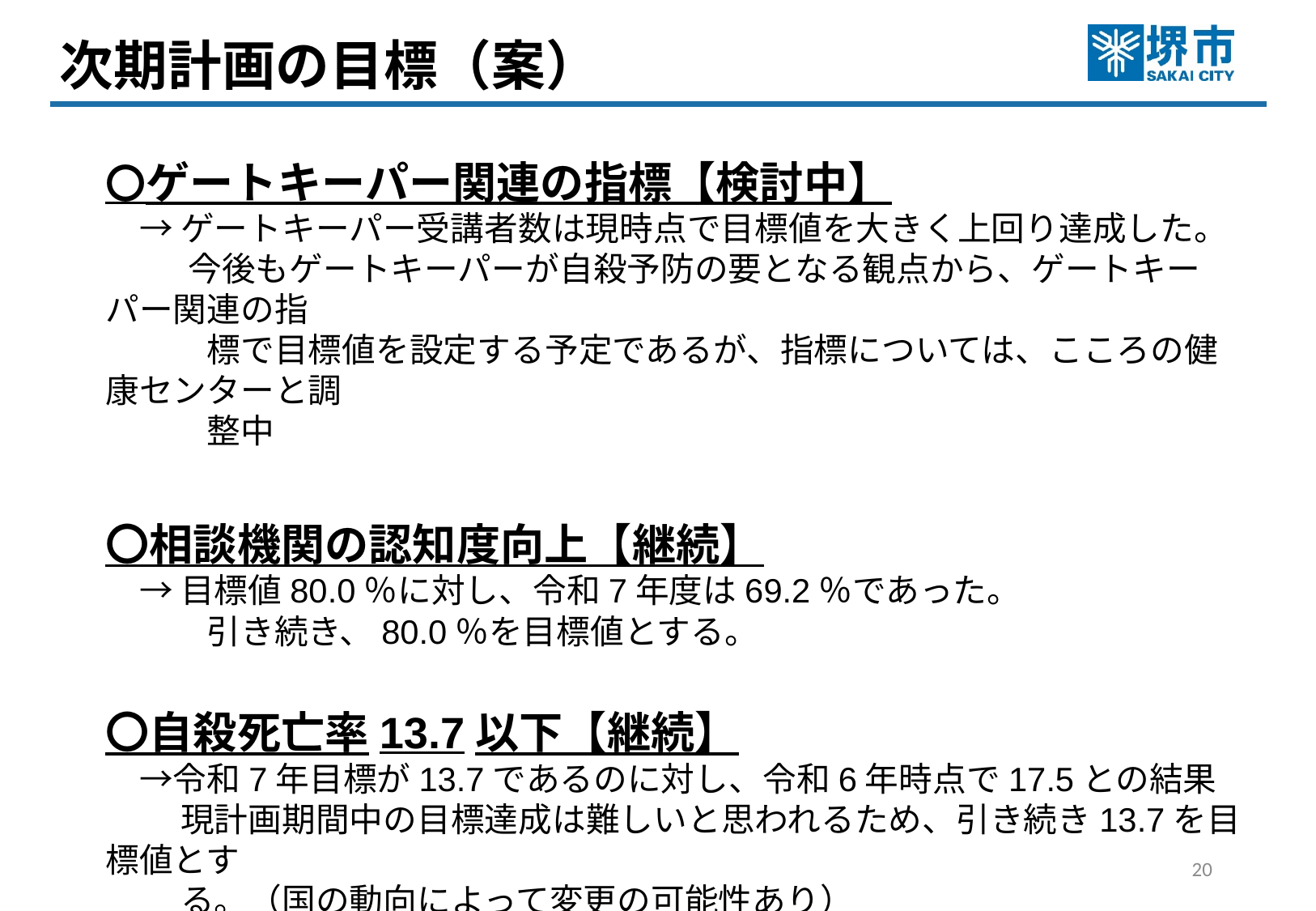

次期計画の目標（案）

〇ゲートキーパー関連の指標【検討中】
　→ ゲートキーパー受講者数は現時点で目標値を大きく上回り達成した。
　　  今後もゲートキーパーが自殺予防の要となる観点から、ゲートキーパー関連の指
　　　標で目標値を設定する予定であるが、指標については、こころの健康センターと調
　　　整中

〇相談機関の認知度向上【継続】
　→ 目標値80.0％に対し、令和7年度は69.2％であった。
　　　引き続き、80.0％を目標値とする。

〇自殺死亡率13.7以下【継続】
　→令和7年目標が13.7であるのに対し、令和6年時点で17.5との結果
　　 現計画期間中の目標達成は難しいと思われるため、引き続き13.7を目標値とす
　　 る。（国の動向によって変更の可能性あり）

20